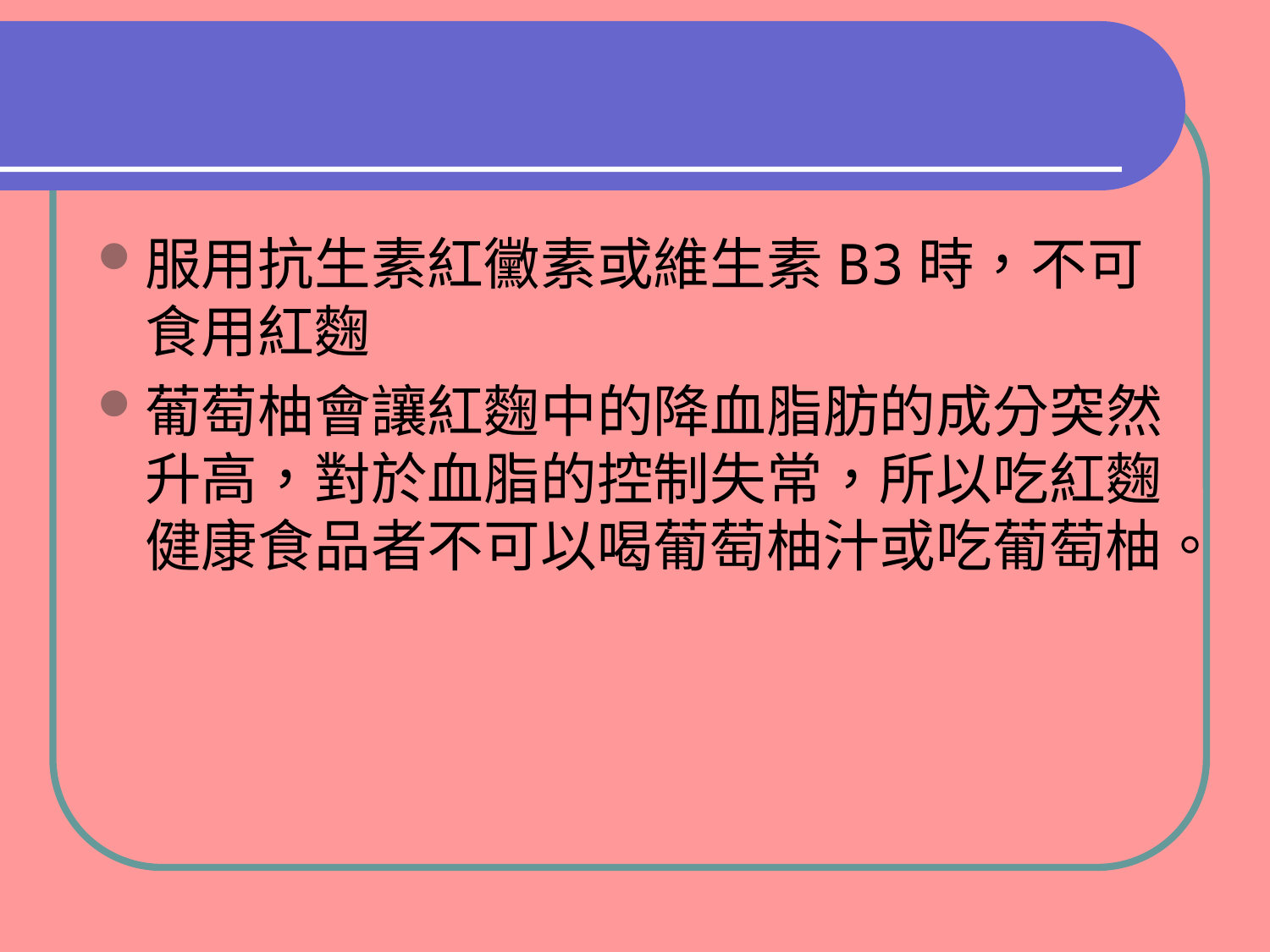

#
服用抗生素紅黴素或維生素B3時，不可食用紅麴
葡萄柚會讓紅麴中的降血脂肪的成分突然升高，對於血脂的控制失常，所以吃紅麴健康食品者不可以喝葡萄柚汁或吃葡萄柚。